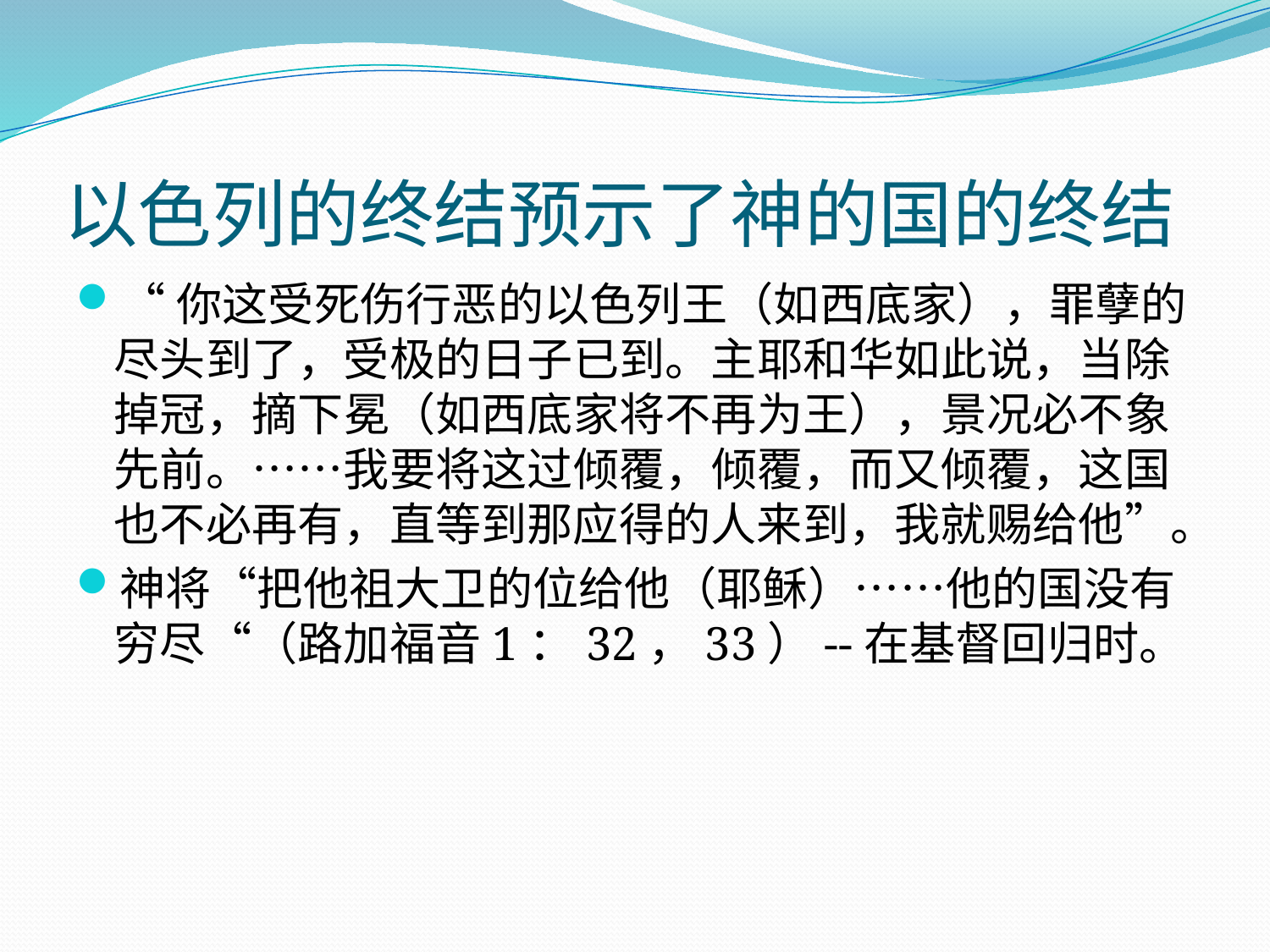

# 以色列的终结预示了神的国的终结
“你这受死伤行恶的以色列王（如西底家），罪孽的尽头到了，受极的日子已到。主耶和华如此说，当除掉冠，摘下冕（如西底家将不再为王），景况必不象先前。……我要将这过倾覆，倾覆，而又倾覆，这国也不必再有，直等到那应得的人来到，我就赐给他”。
神将“把他祖大卫的位给他（耶稣）……他的国没有穷尽“（路加福音1：32，33）--在基督回归时。